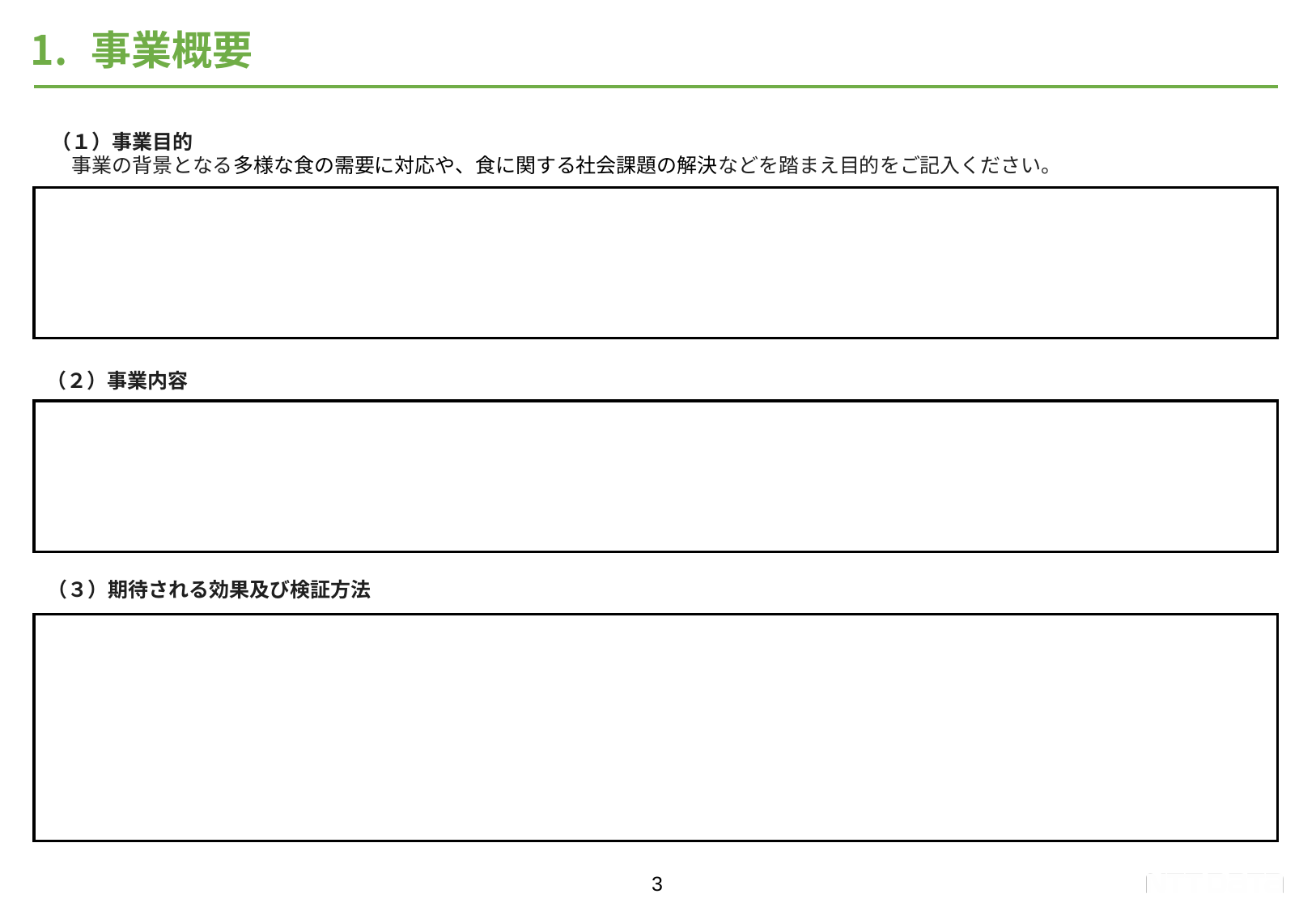

# 事業概要
記入時の注意事項
（１）事業目的
　事業の背景となる多様な食の需要に対応や、食に関する社会課題の解決などを踏まえ目的をご記入ください。
本事業の目的、達成事項を簡潔にご記入ください。

（２）事業内容
本事業で実施する内容を、精算項目に基づいて簡潔にご記入ください。
（実証設備を導入する、○○分析を実施する等）
なお詳細は後述ページにご記入できますので、ここでは端的な箇条書きでも差支えございません。

（３）期待される効果及び検証方法

本事業において実証を行う商品・サービス・技術等の特徴、この実証を行うことにより、明らかになる成果・効果などを定量・定性２つの観点から分かりやすく記載してください。
エビデンスを別添しても差し支えございません。